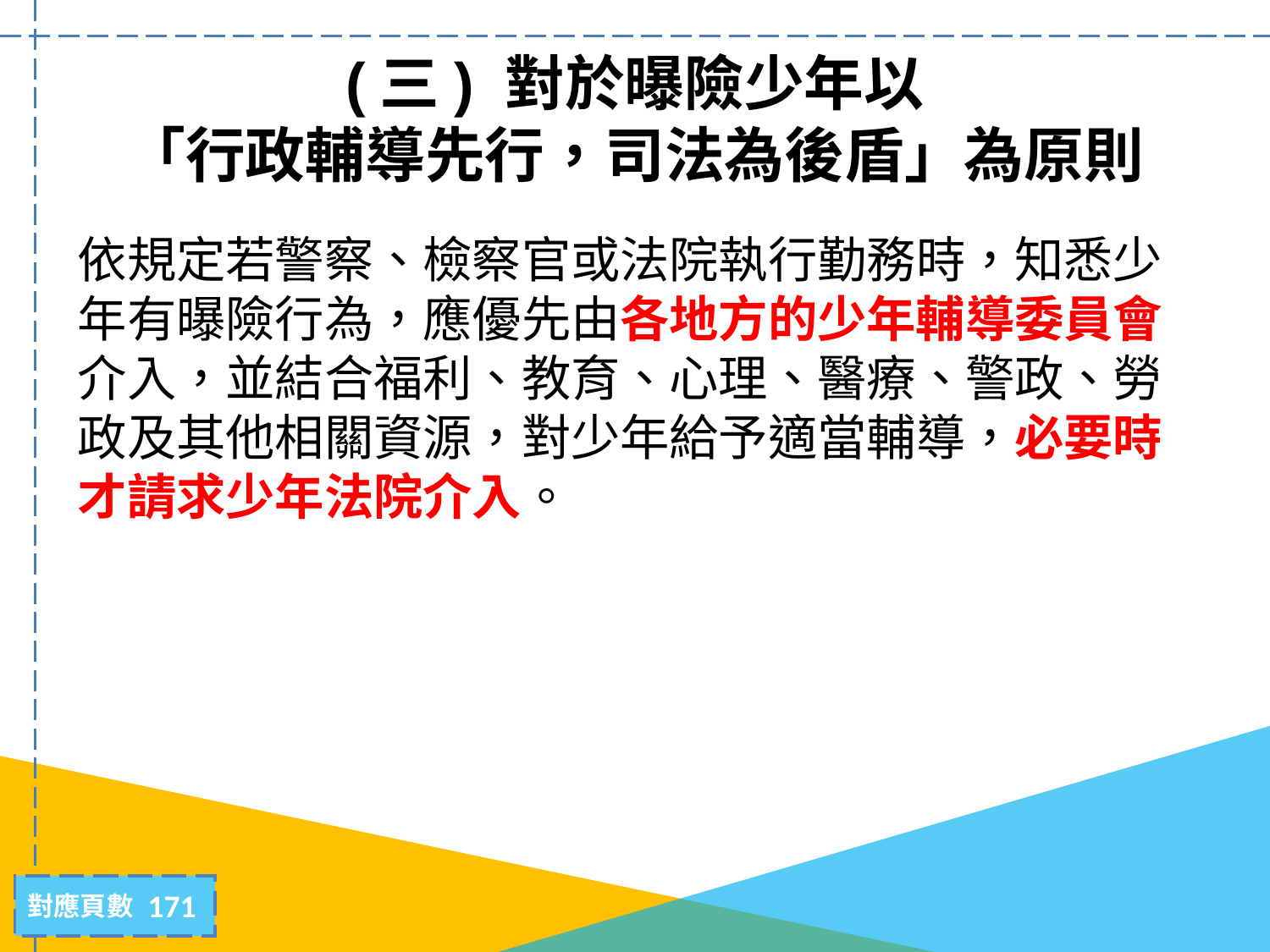

# (三) 對於曝險少年以 「行政輔導先行，司法為後盾」為原則
依規定若警察、檢察官或法院執行勤務時，知悉少年有曝險行為，應優先由各地方的少年輔導委員會介入，並結合福利、教育、心理、醫療、警政、勞政及其他相關資源，對少年給予適當輔導，必要時才請求少年法院介入。
171